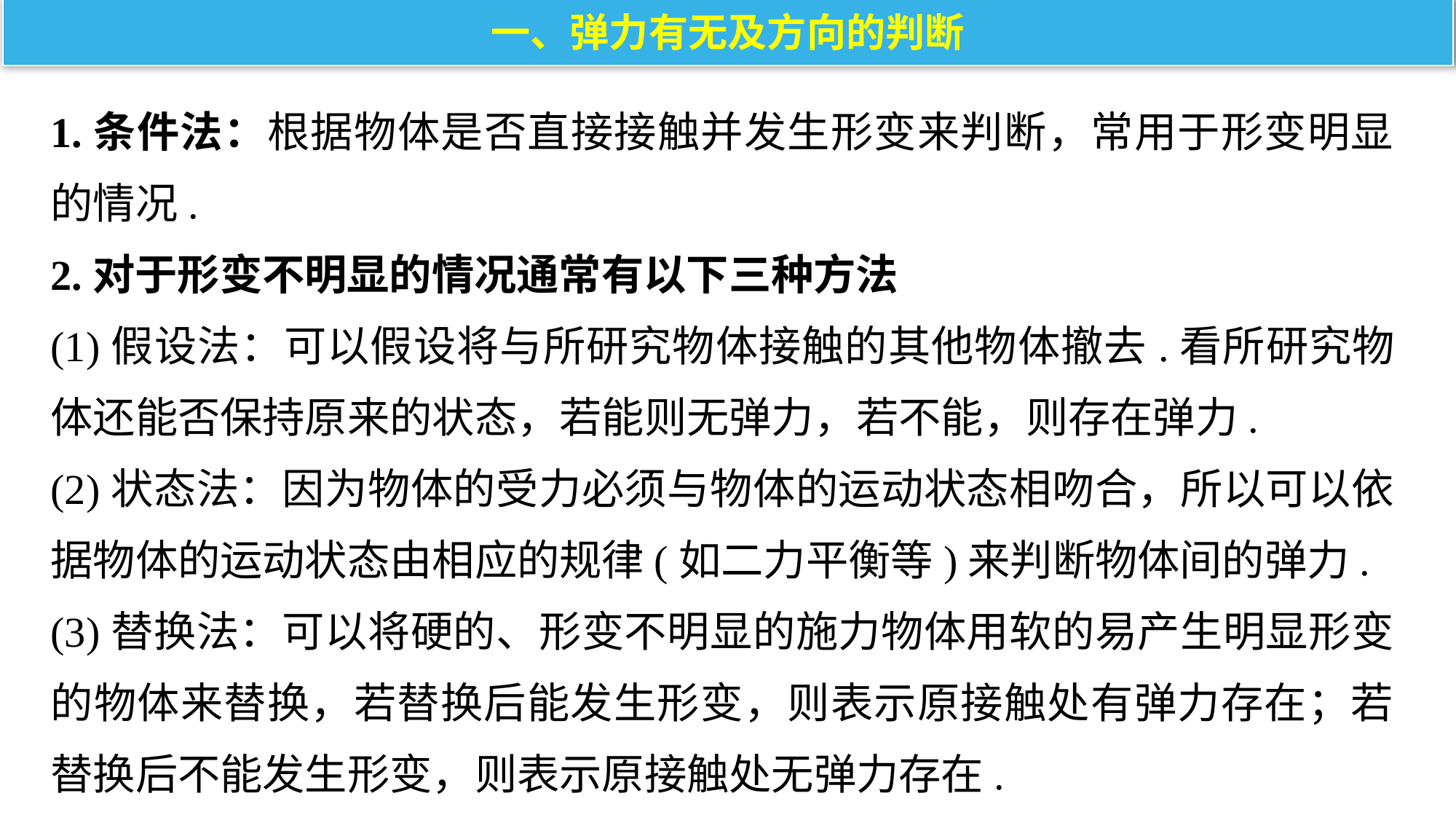

一、弹力有无及方向的判断
1.条件法：根据物体是否直接接触并发生形变来判断，常用于形变明显的情况.
2.对于形变不明显的情况通常有以下三种方法
(1)假设法：可以假设将与所研究物体接触的其他物体撤去.看所研究物体还能否保持原来的状态，若能则无弹力，若不能，则存在弹力.
(2)状态法：因为物体的受力必须与物体的运动状态相吻合，所以可以依据物体的运动状态由相应的规律(如二力平衡等)来判断物体间的弹力.
(3)替换法：可以将硬的、形变不明显的施力物体用软的易产生明显形变的物体来替换，若替换后能发生形变，则表示原接触处有弹力存在；若替换后不能发生形变，则表示原接触处无弹力存在.